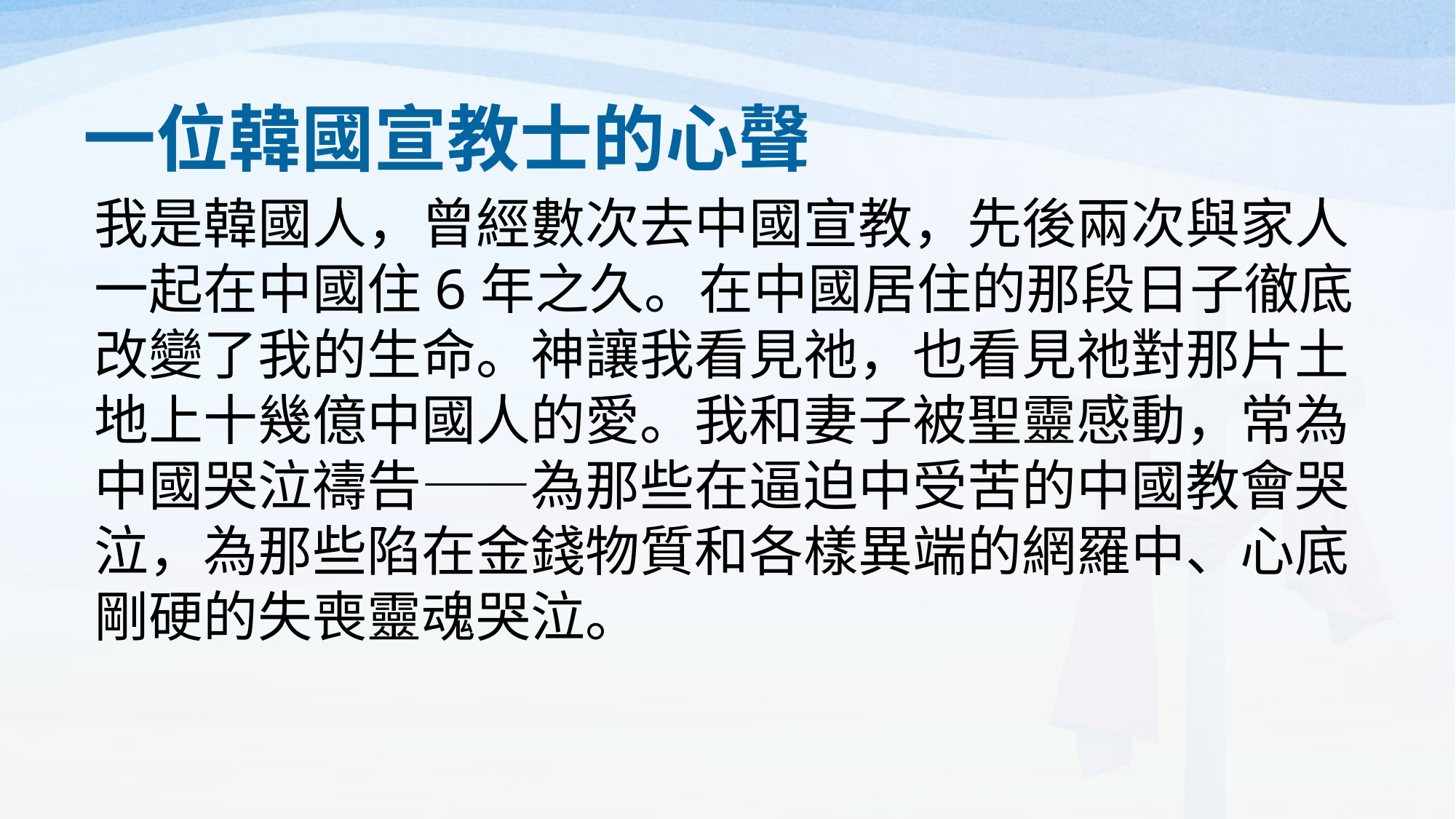

# 一位韓國宣教士的心聲
我是韓國人，曾經數次去中國宣教，先後兩次與家人一起在中國住6年之久。在中國居住的那段日子徹底改變了我的生命。神讓我看見祂，也看見祂對那片土地上十幾億中國人的愛。我和妻子被聖靈感動，常為中國哭泣禱告——為那些在逼迫中受苦的中國教會哭泣，為那些陷在金錢物質和各樣異端的網羅中、心底剛硬的失喪靈魂哭泣。